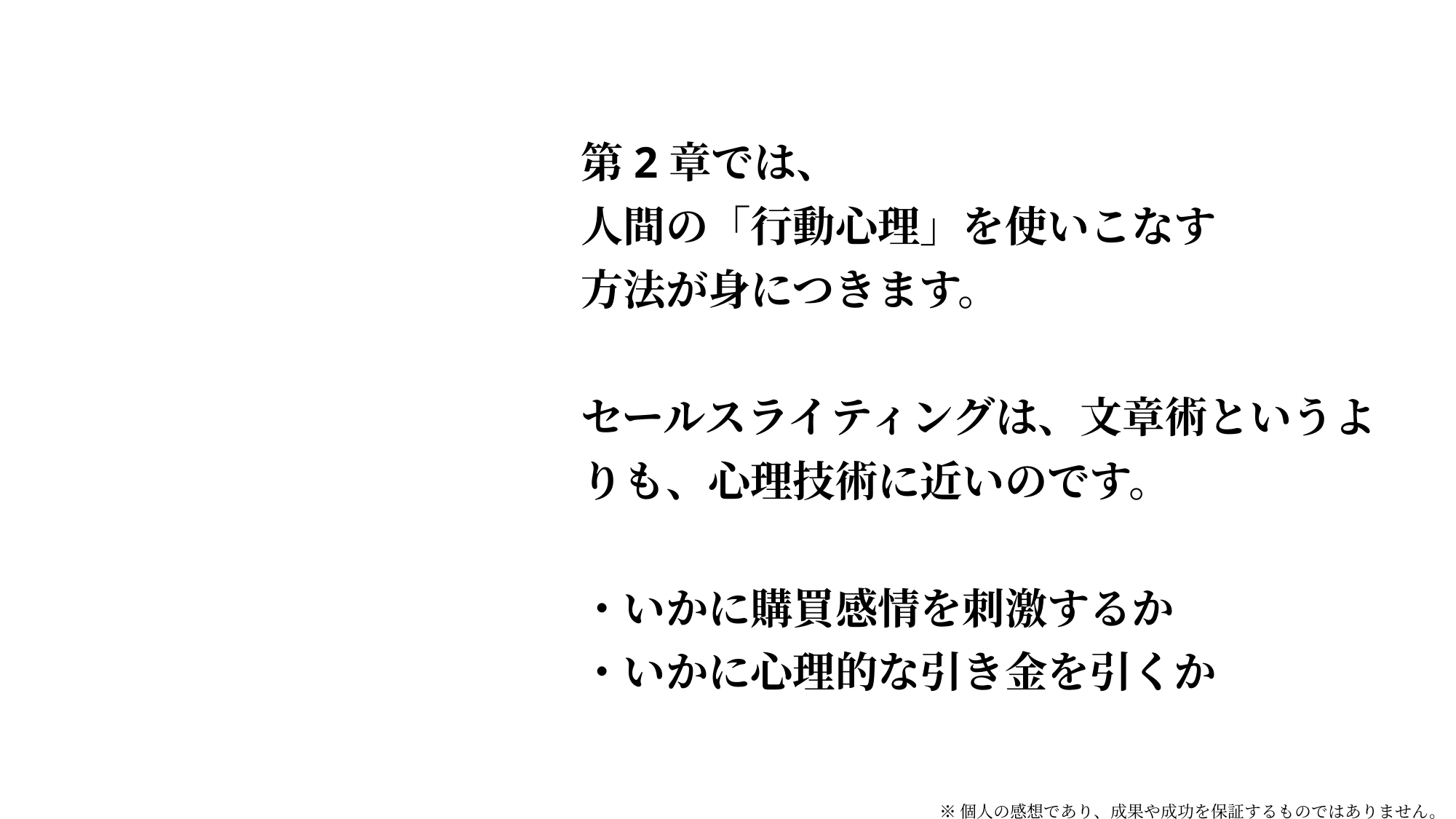

第2章では、
人間の「行動心理」を使いこなす
方法が身につきます。

セールスライティングは、文章術というよりも、心理技術に近いのです。

・いかに購買感情を刺激するか
・いかに心理的な引き金を引くか
※個人の感想であり、成果や成功を保証するものではありません。